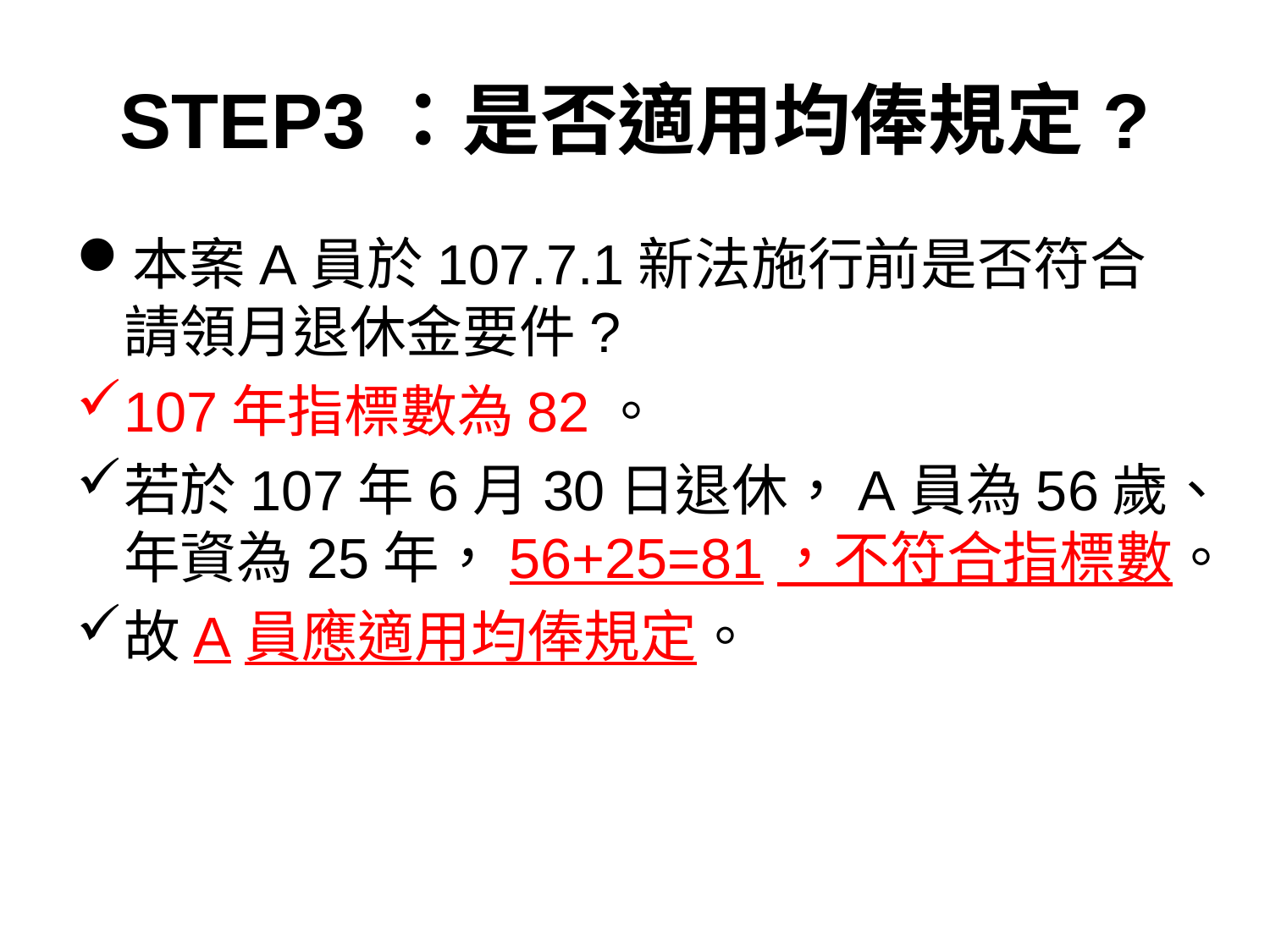

# STEP3：是否適用均俸規定?
本案A員於107.7.1新法施行前是否符合請領月退休金要件?
107年指標數為82。
若於107年6月30日退休，A員為56歲、年資為25年，56+25=81，不符合指標數。
故A員應適用均俸規定。